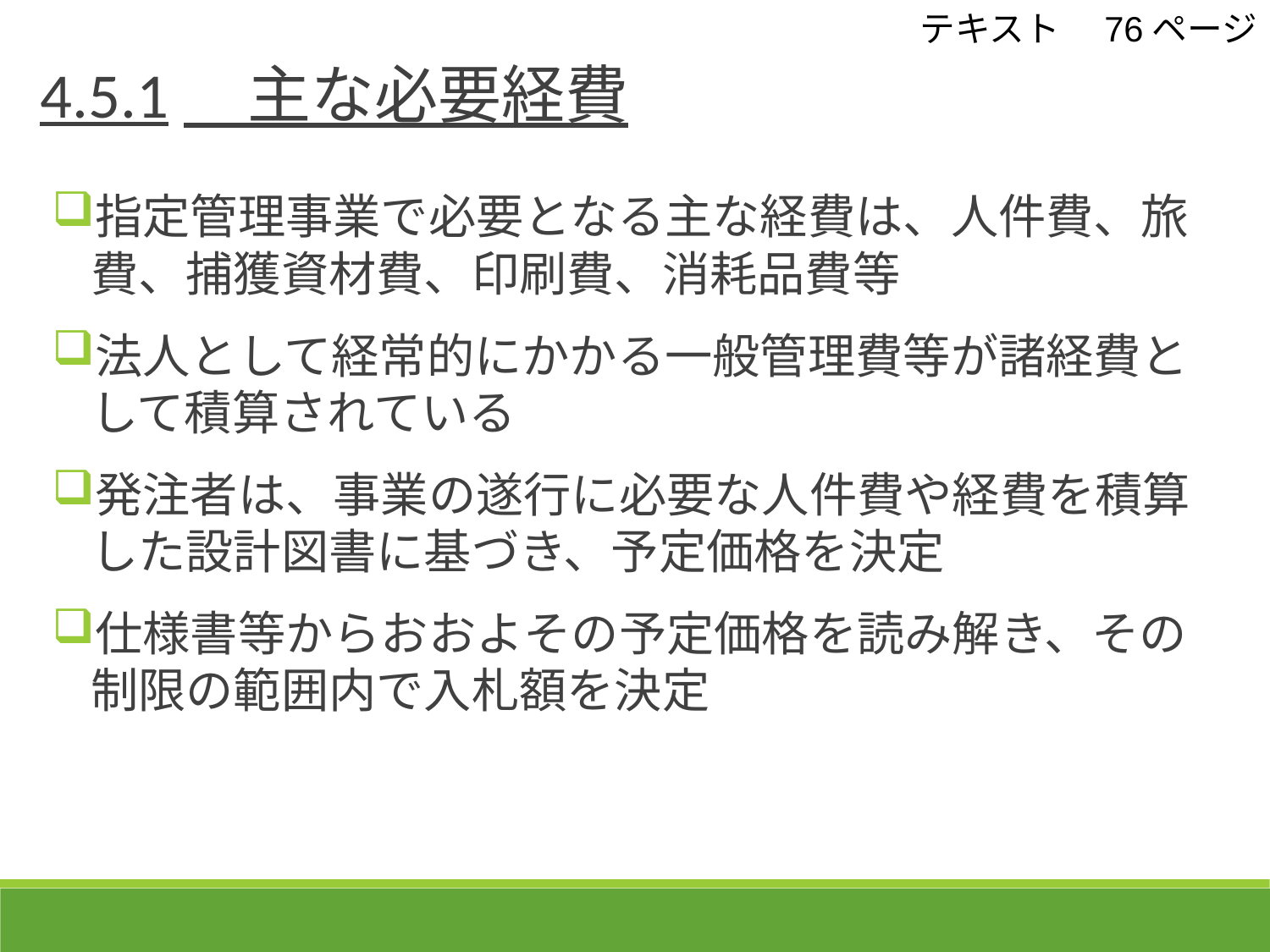

テキスト　76ページ
4.5.1　主な必要経費
指定管理事業で必要となる主な経費は、人件費、旅費、捕獲資材費、印刷費、消耗品費等
法人として経常的にかかる一般管理費等が諸経費として積算されている
発注者は、事業の遂行に必要な人件費や経費を積算した設計図書に基づき、予定価格を決定
仕様書等からおおよその予定価格を読み解き、その制限の範囲内で入札額を決定